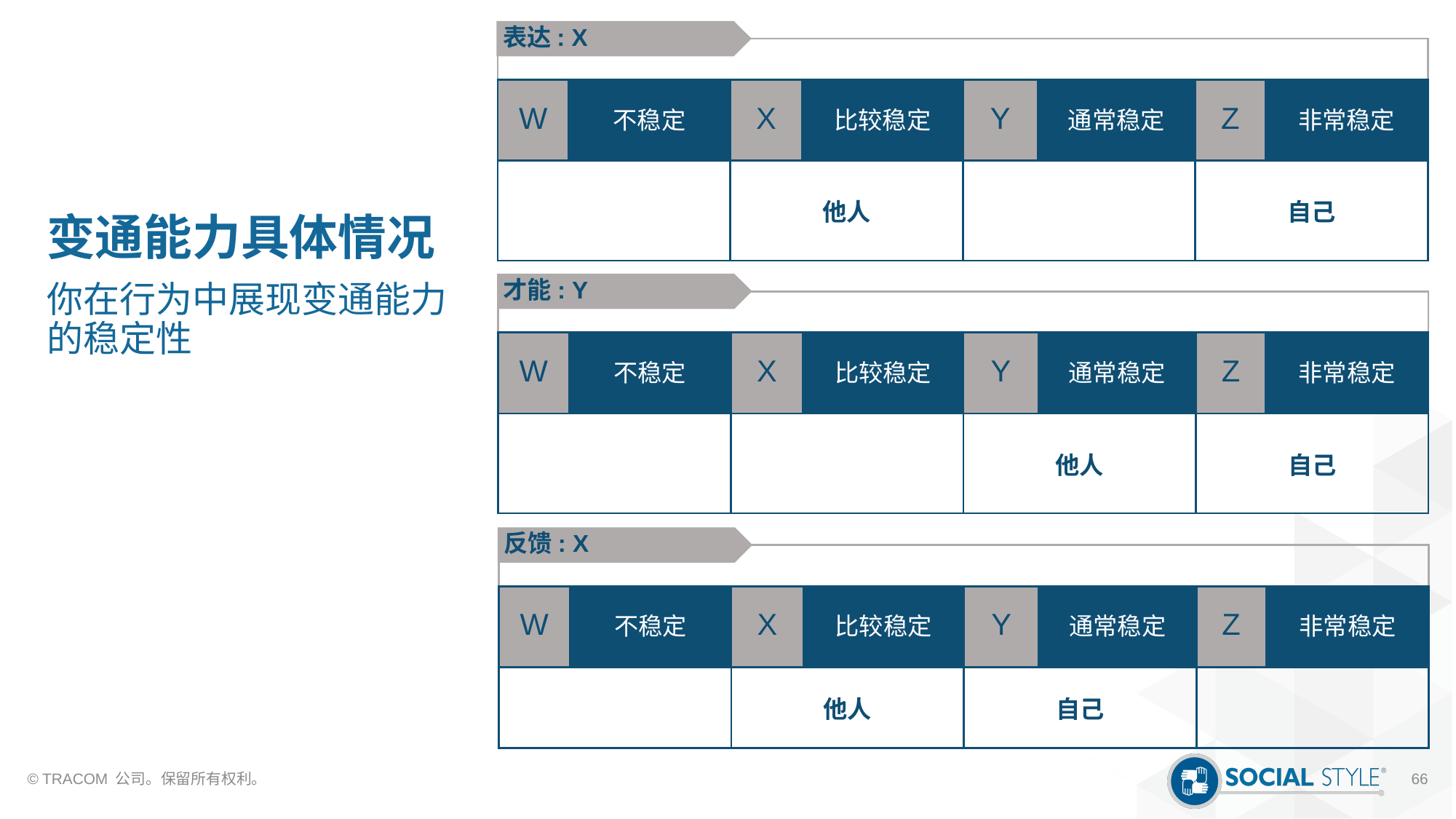

表达: X
# 变通能力具体情况
|  |  |  |  |  |  |  |  |
| --- | --- | --- | --- | --- | --- | --- | --- |
| W | 不稳定 | X | 比较稳定 | Y | 通常稳定 | Z | 非常稳定 |
|  |  | 他人 |  |  |  | 自己 |  |
才能: Y
你在行为中展现变通能力的稳定性
|  |  |  |  |  |  |  |  |
| --- | --- | --- | --- | --- | --- | --- | --- |
| W | 不稳定 | X | 比较稳定 | Y | 通常稳定 | Z | 非常稳定 |
|  |  |  |  | 他人 |  | 自己 |  |
反馈: X
|  |  |  |  |  |  |  |  |
| --- | --- | --- | --- | --- | --- | --- | --- |
| W | 不稳定 | X | 比较稳定 | Y | 通常稳定 | Z | 非常稳定 |
|  |  | 他人 |  | 自己 |  |  |  |
© TRACOM 公司。保留所有权利。
66